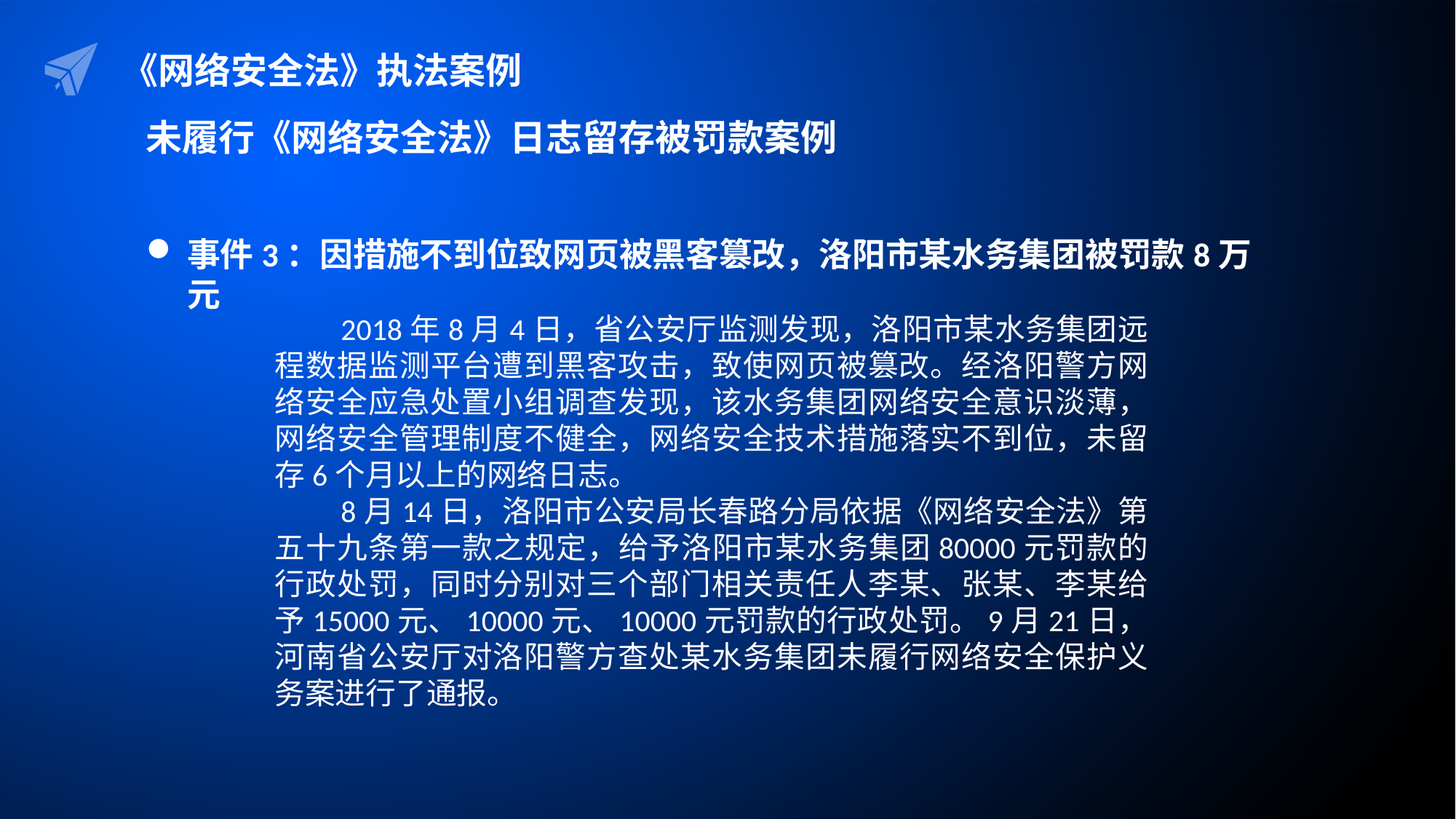

《网络安全法》执法案例

未履行《网络安全法》日志留存被罚款案例
事件3：因措施不到位致网页被黑客篡改，洛阳市某水务集团被罚款8万元
         2018年8月4日，省公安厅监测发现，洛阳市某水务集团远程数据监测平台遭到黑客攻击，致使网页被篡改。经洛阳警方网络安全应急处置小组调查发现，该水务集团网络安全意识淡薄，网络安全管理制度不健全，网络安全技术措施落实不到位，未留存6个月以上的网络日志。
         8月14日，洛阳市公安局长春路分局依据《网络安全法》第五十九条第一款之规定，给予洛阳市某水务集团80000元罚款的行政处罚，同时分别对三个部门相关责任人李某、张某、李某给予15000元、10000元、10000元罚款的行政处罚。9月21日，河南省公安厅对洛阳警方查处某水务集团未履行网络安全保护义务案进行了通报。